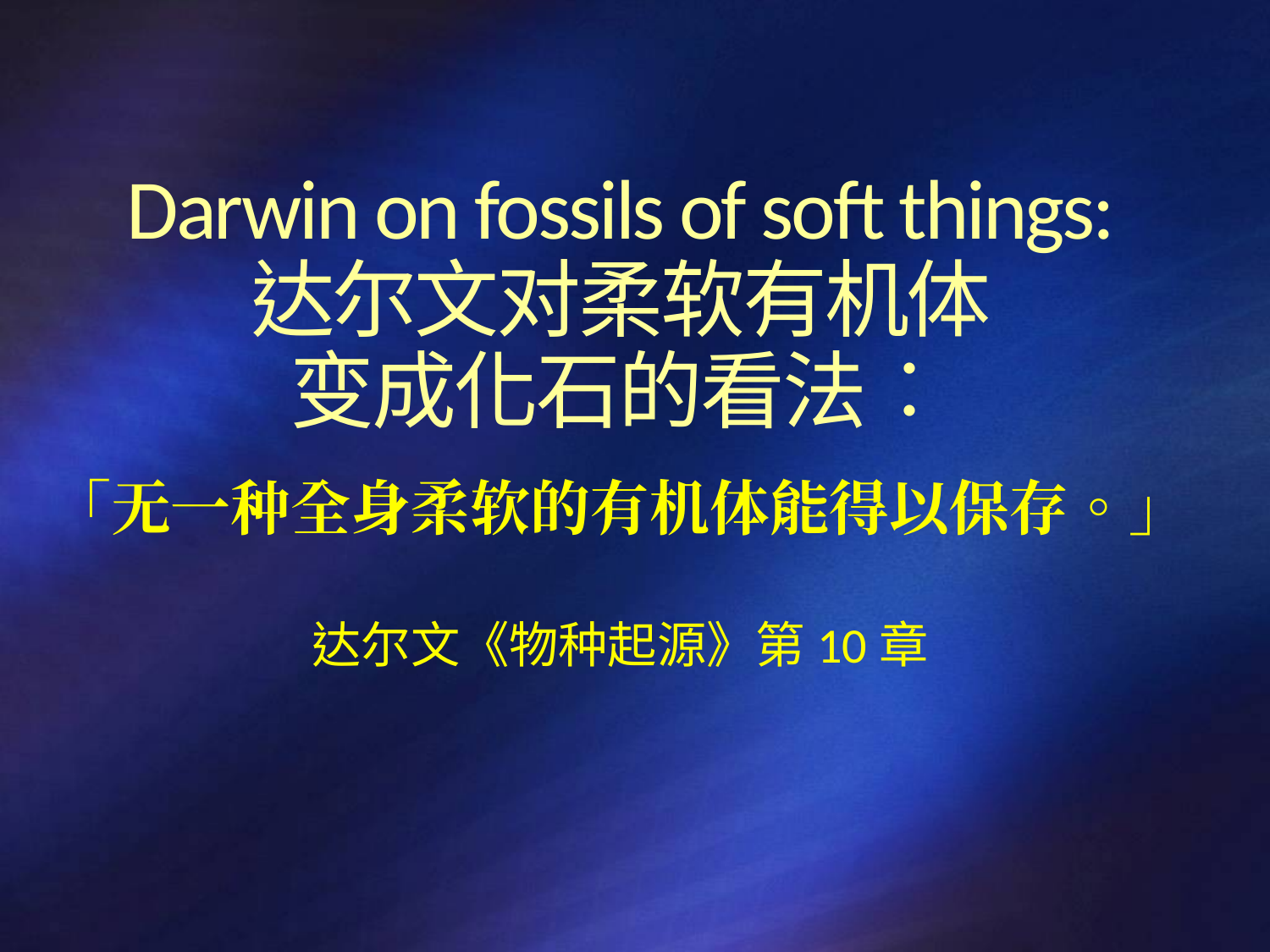

Darwin on fossils of soft things:
达尔文对柔软有机体
变成化石的看法︰
「无一种全身柔软的有机体能得以保存。」
达尔文《物种起源》第10章